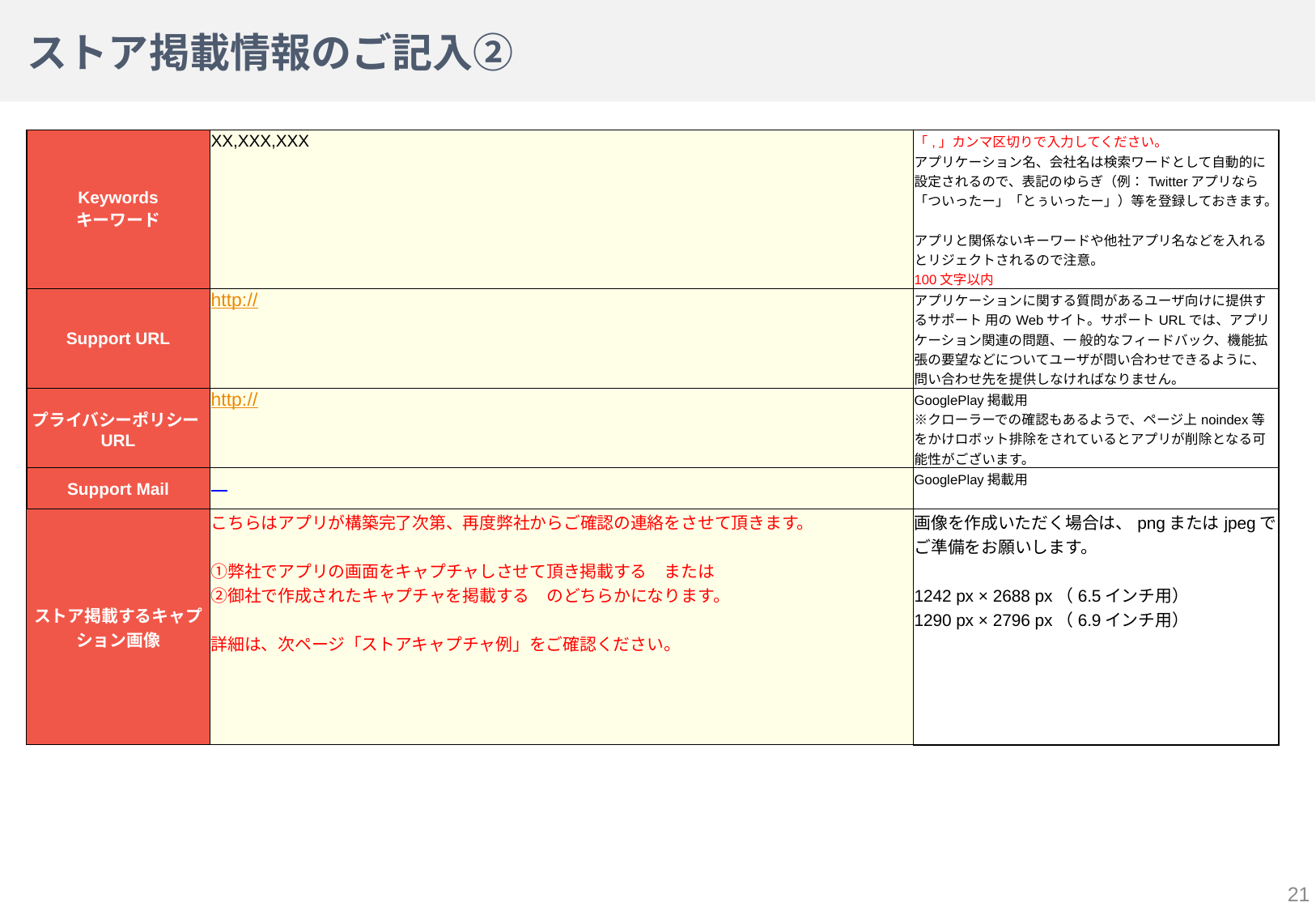

# ストア掲載情報のご記入②
| Keywords キーワード | XX,XXX,XXX | 「,」カンマ区切りで入力してください。 アプリケーション名、会社名は検索ワードとして自動的に設定されるので、表記のゆらぎ（例：Twitterアプリなら「ついったー」「とぅいったー」）等を登録しておきます。 アプリと関係ないキーワードや他社アプリ名などを入れるとリジェクトされるので注意。 100文字以内 |
| --- | --- | --- |
| Support URL | http:// | アプリケーションに関する質問があるユーザ向けに提供するサポート 用のWebサイト。サポートURLでは、アプリケーション関連の問題、一 般的なフィードバック、機能拡張の要望などについてユーザが問い合わせできるように、問い合わせ先を提供しなければなりません。 |
| プライバシーポリシーURL | http:// | GooglePlay掲載用 ※クローラーでの確認もあるようで、ページ上noindex等をかけロボット排除をされているとアプリが削除となる可能性がございます。 |
| Support Mail |  | GooglePlay掲載用 |
| ストア掲載するキャプション画像 | こちらはアプリが構築完了次第、再度弊社からご確認の連絡をさせて頂きます。 ①弊社でアプリの画面をキャプチャしさせて頂き掲載する　または ②御社で作成されたキャプチャを掲載する　のどちらかになります。 詳細は、次ページ「ストアキャプチャ例」をご確認ください。 | 画像を作成いただく場合は、pngまたはjpegでご準備をお願いします。 1242 px × 2688 px（6.5インチ用） 1290 px × 2796 px（6.9インチ用） |
21